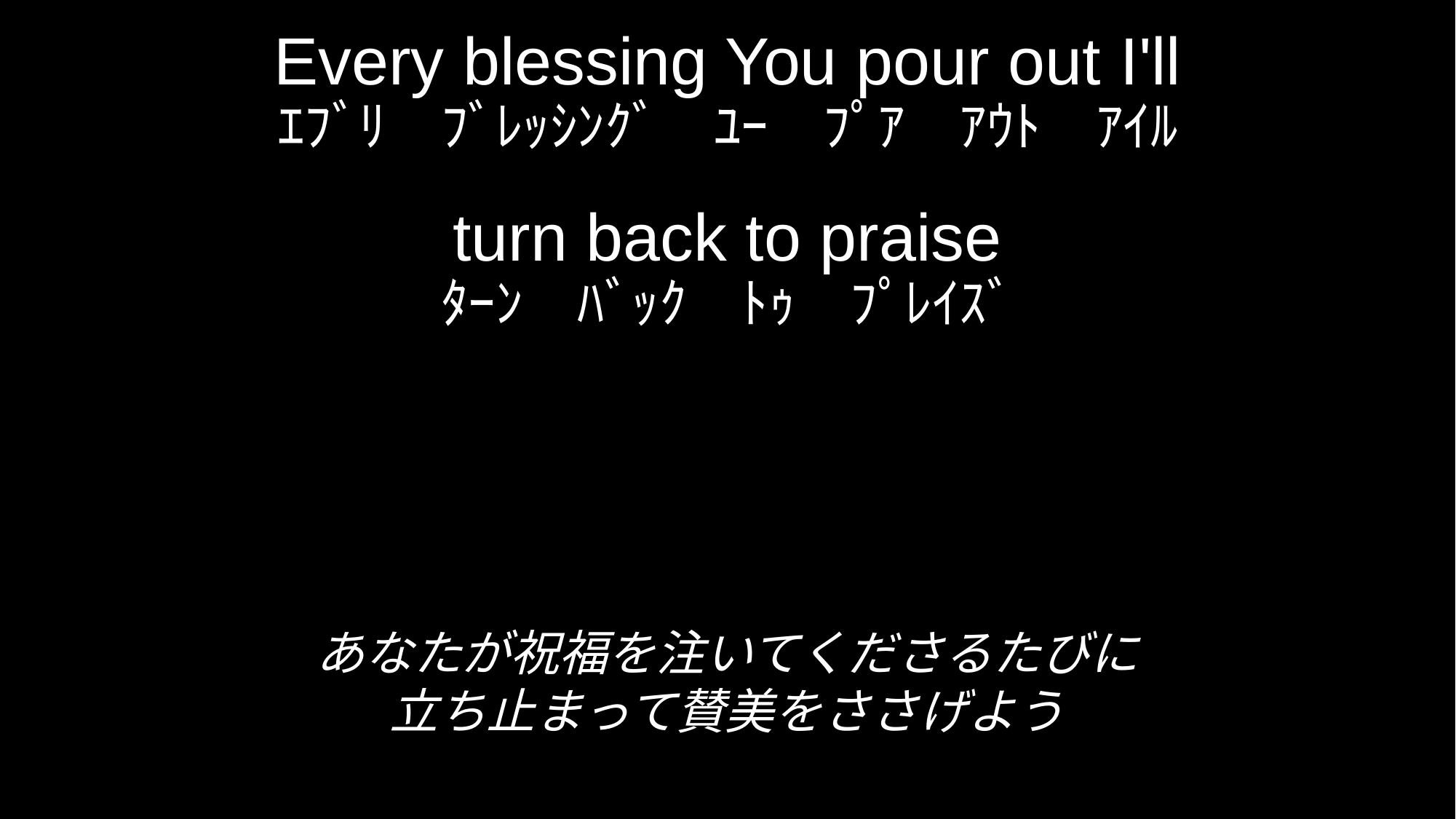

Every blessing You pour out I'll
ｴﾌﾞﾘ　ﾌﾞﾚｯｼﾝｸﾞ　ﾕｰ　ﾌﾟｱ　ｱｳﾄ　ｱｲﾙ

turn back to praise
ﾀｰﾝ　ﾊﾞｯｸ　ﾄｩ　ﾌﾟﾚｲｽﾞ
あなたが祝福を注いてくださるたびに
立ち止まって賛美をささげよう